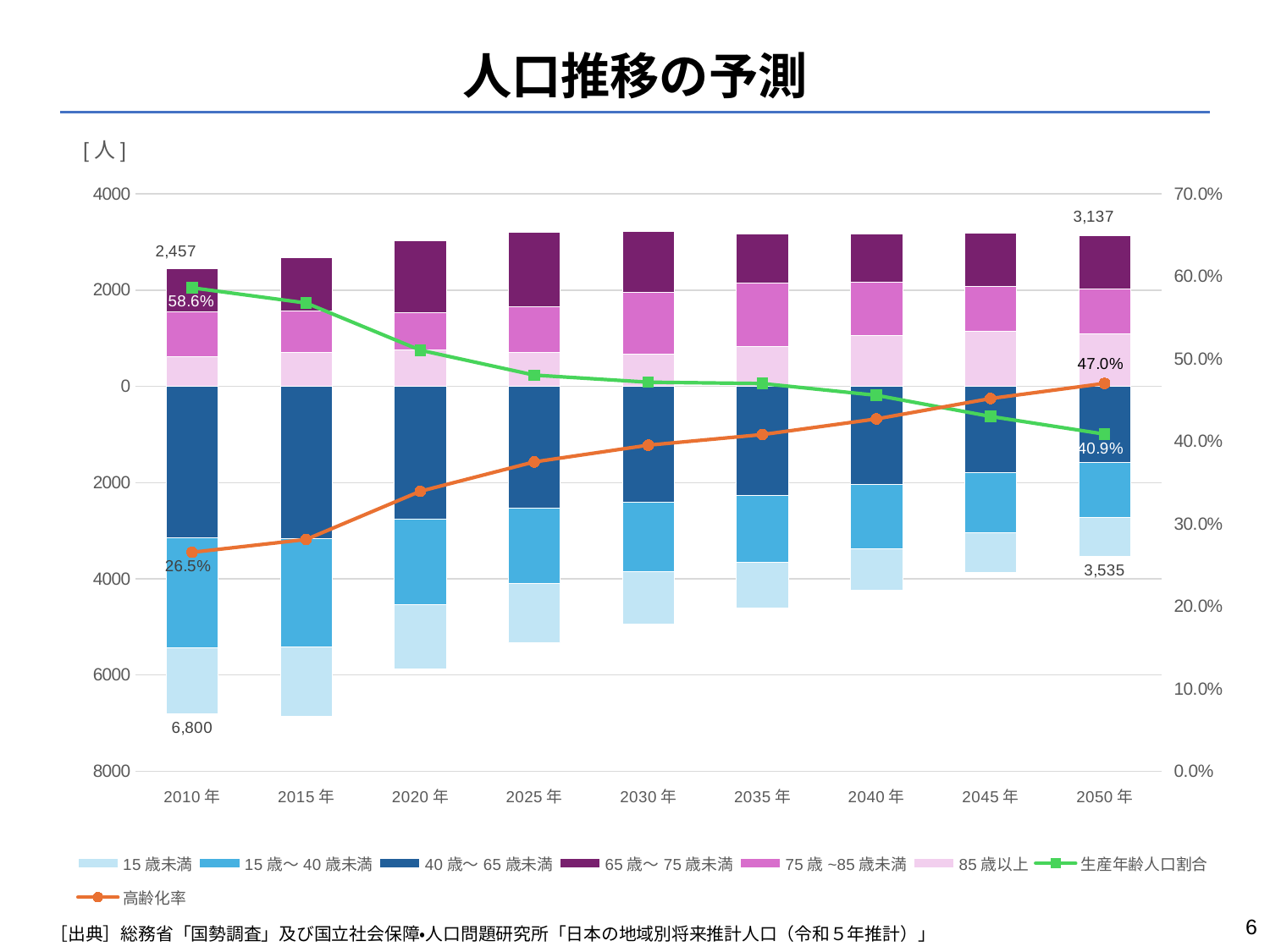

# 人口推移の予測
[人]

### Chart

| Category | 85歳以上 | 75歳~85歳未満 | 65歳～75歳未満 | 40歳～65歳未満 | 15歳～40歳未満 | 15歳未満 | 生産年齢人口 | 高齢者人口 | 生産年齢人口割合 | 高齢化率 |
|---|---|---|---|---|---|---|---|---|---|---|
| 2010年 | 615.0 | 932.0 | 910.0 | -3144.0 | -2281.0 | -1375.0 | -6800.0 | 2457.0 | 0.5860429944906557 | 0.26542076266609055 |
| 2015年 | 709.0 | 854.0 | 1115.0 | -3168.0 | -2242.0 | -1443.0 | -6853.0 | 2678.0 | 0.5676214458084147 | 0.28097786171440564 |
| 2020年 | 757.0 | 777.0 | 1485.0 | -2765.0 | -1775.0 | -1335.0 | -5875.0 | 3019.0 | 0.5104564875196762 | 0.33944232066561725 |
| 2025年 | 713.0 | 951.0 | 1534.0 | -2531.0 | -1564.0 | -1234.0 | -5329.0 | 3198.0 | 0.4802392400609828 | 0.37504397795238653 |
| 2030年 | 680.0 | 1274.0 | 1268.0 | -2404.0 | -1440.0 | -1084.0 | -4928.0 | 3222.0 | 0.4716564417177914 | 0.39533742331288346 |
| 2035年 | 838.0 | 1314.0 | 1018.0 | -2259.0 | -1391.0 | -946.0 | -4596.0 | 3170.0 | 0.4699974246716456 | 0.4081895441668813 |
| 2040年 | 1051.0 | 1119.0 | 992.0 | -2036.0 | -1338.0 | -867.0 | -4241.0 | 3162.0 | 0.455761177900851 | 0.42712413886262324 |
| 2045年 | 1145.0 | 939.0 | 1098.0 | -1782.0 | -1247.0 | -831.0 | -3860.0 | 3182.0 | 0.430133484805453 | 0.4518602669696109 |
| 2050年 | 1091.0 | 940.0 | 1106.0 | -1571.0 | -1156.0 | -808.0 | -3535.0 | 3137.0 | 0.4087230215827338 | 0.470173860911271 |
6
［出典］総務省「国勢調査」及び国立社会保障・人口問題研究所「日本の地域別将来推計人口（令和５年推計）」